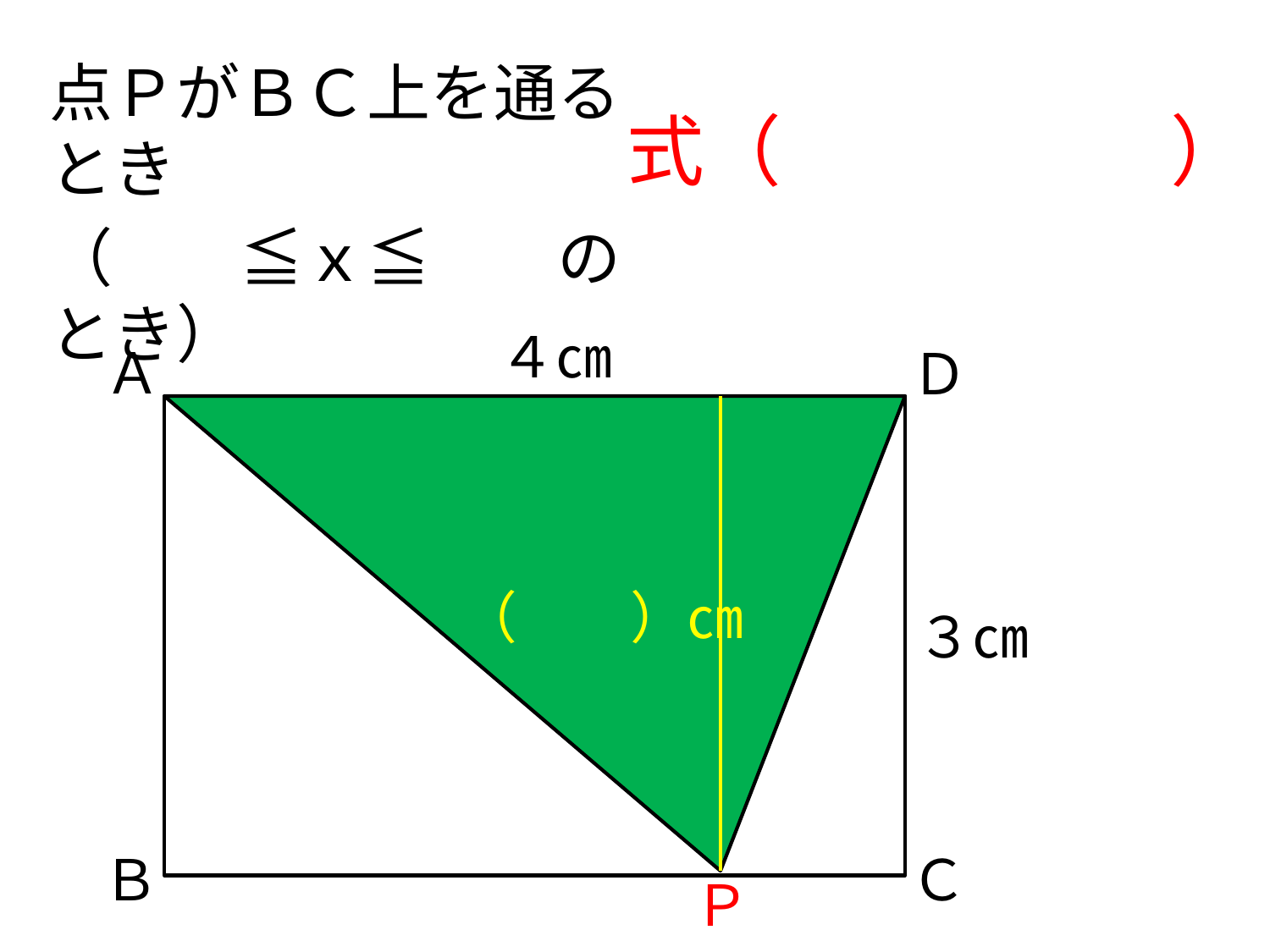

点ＰがＢＣ上を通るとき
（　　≦ｘ≦　　のとき）
式（　　　　　）
４㎝
Ａ
Ｄ

（　　）㎝
３㎝
Ｂ
Ｃ
Ｐ